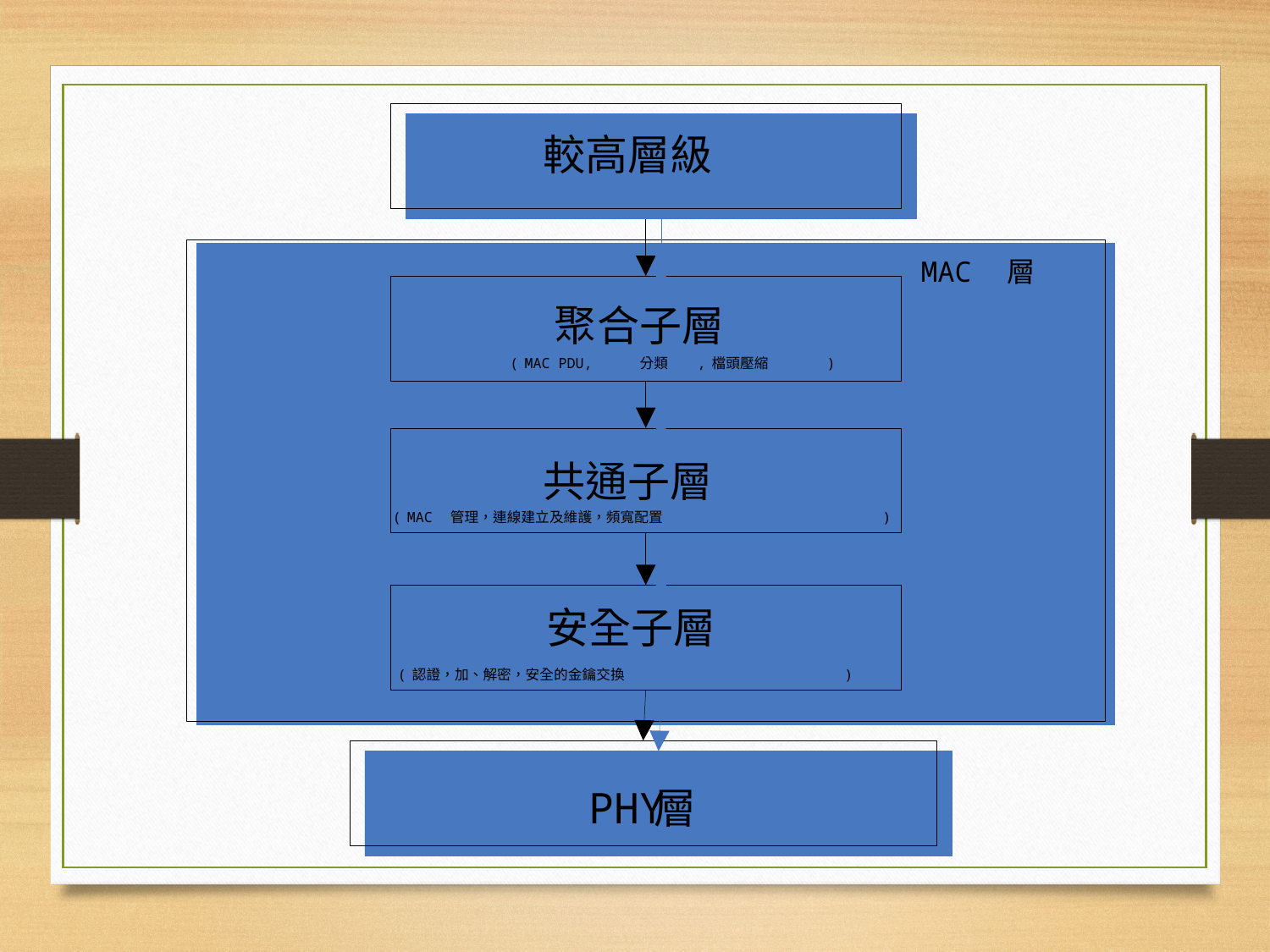

較高層級
MAC SDU

MAC
層

MAC
層

聚合子層
(
MAC PDU,
分類
,
檔頭壓縮
)

共通子層
(
MAC
管理，連線建立及維護，頻寬配置
)

安全子層
(
認證，加、解密，安全的金鑰交換
)

PHY
層